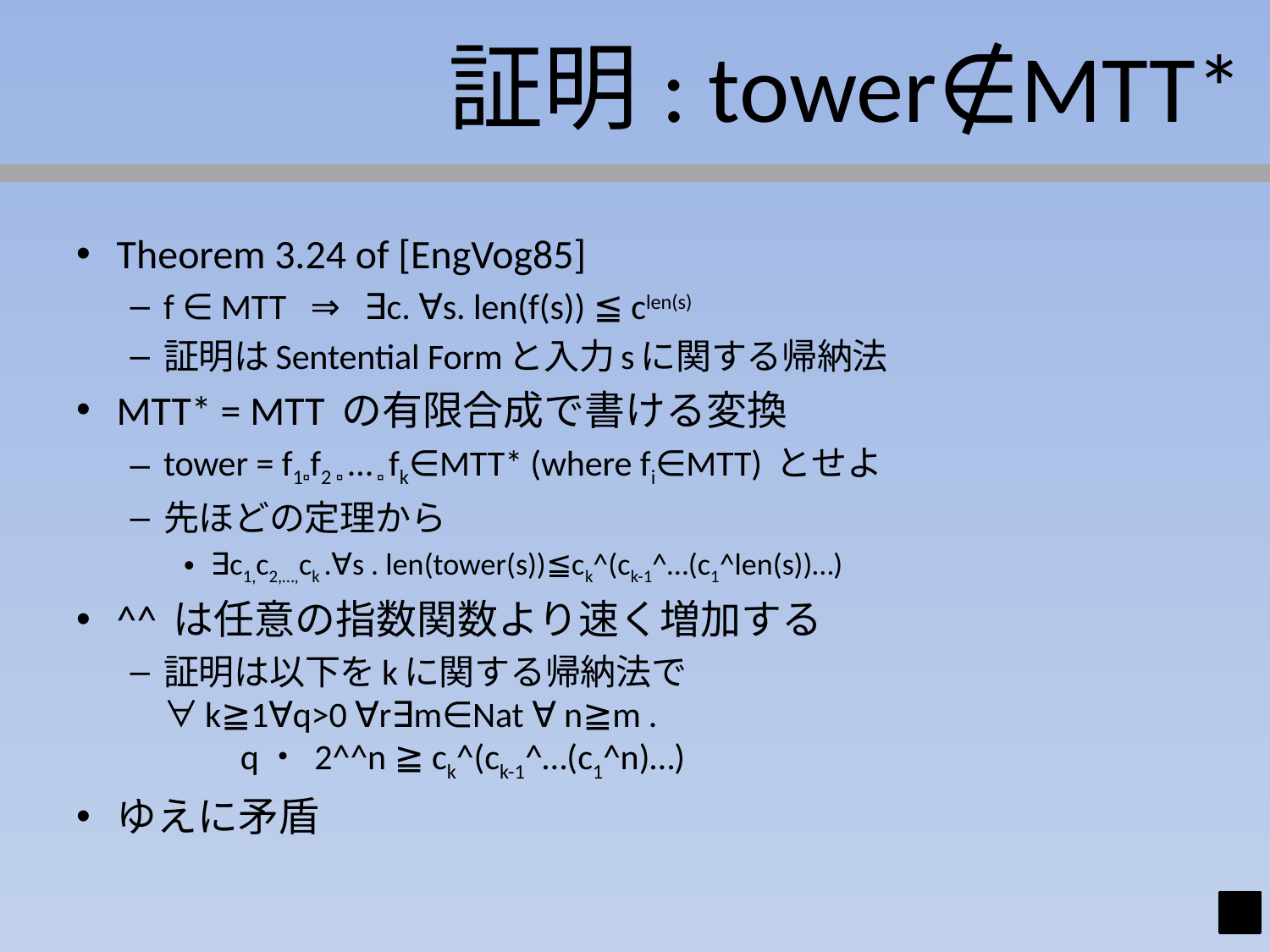

# 証明: tower∉MTT*
Theorem 3.24 of [EngVog85]
f ∈ MTT   ⇒   ∃c. ∀s. len(f(s)) ≦ clen(s)
証明はSentential Formと入力sに関する帰納法
MTT* = MTT の有限合成で書ける変換
tower = f1▫f2 ▫ … ▫ fk∈MTT* (where fi∈MTT) とせよ
先ほどの定理から
∃c1,c2,…,ck .∀s . len(tower(s))≦ck^(ck-1^…(c1^len(s))…)
^^ は任意の指数関数より速く増加する
証明は以下をkに関する帰納法で
∀k≧1∀q>0 ∀r∃m∈Nat ∀ n≧m .
　　q・ 2^^n ≧ ck^(ck-1^…(c1^n)…)
ゆえに矛盾